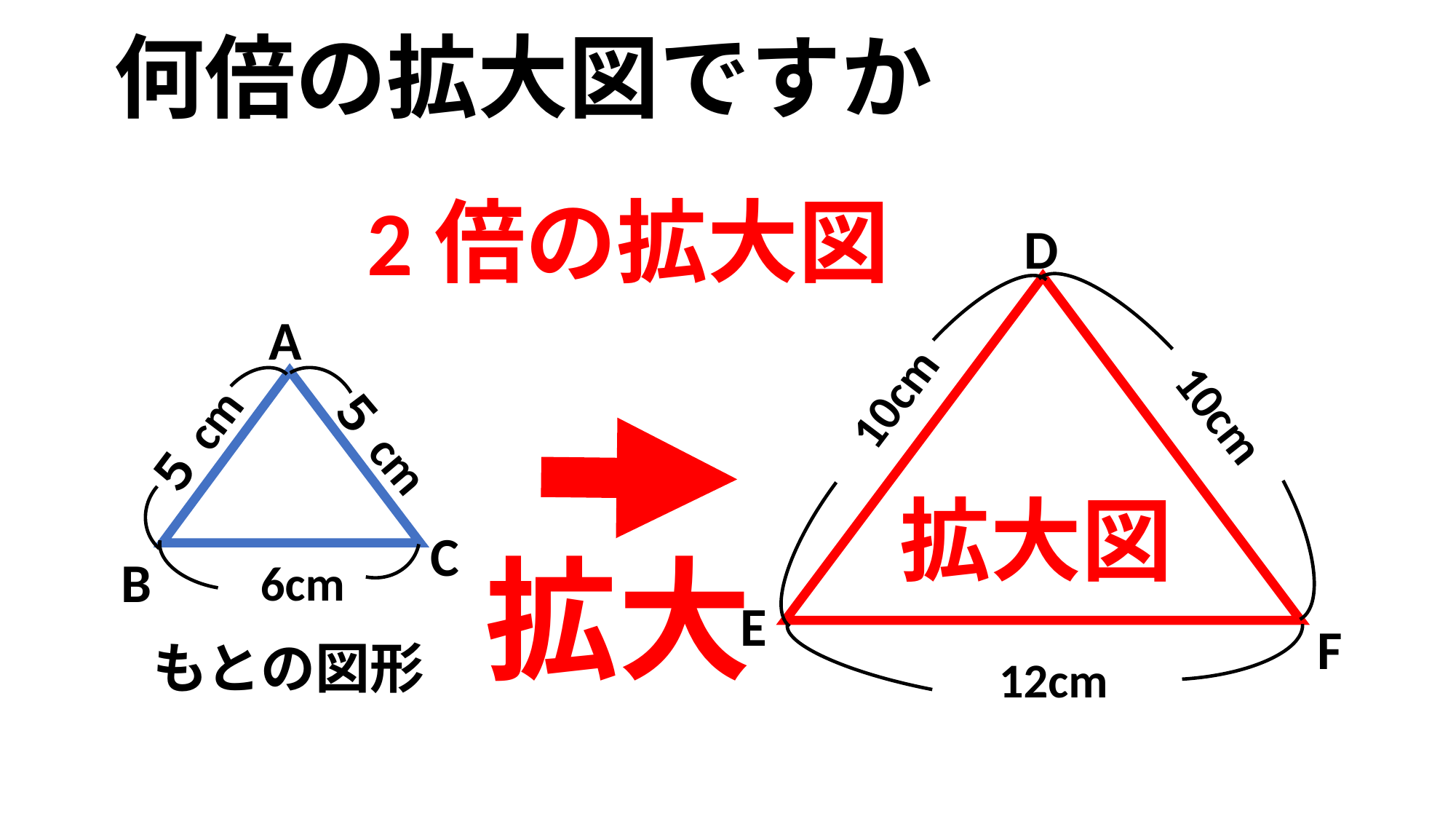

何倍の拡大図ですか
2倍の拡大図
D

A

10cm

10cm
５cm
５cm

拡大図

C
拡大
B
6cm

E
F

もとの図形
12cm